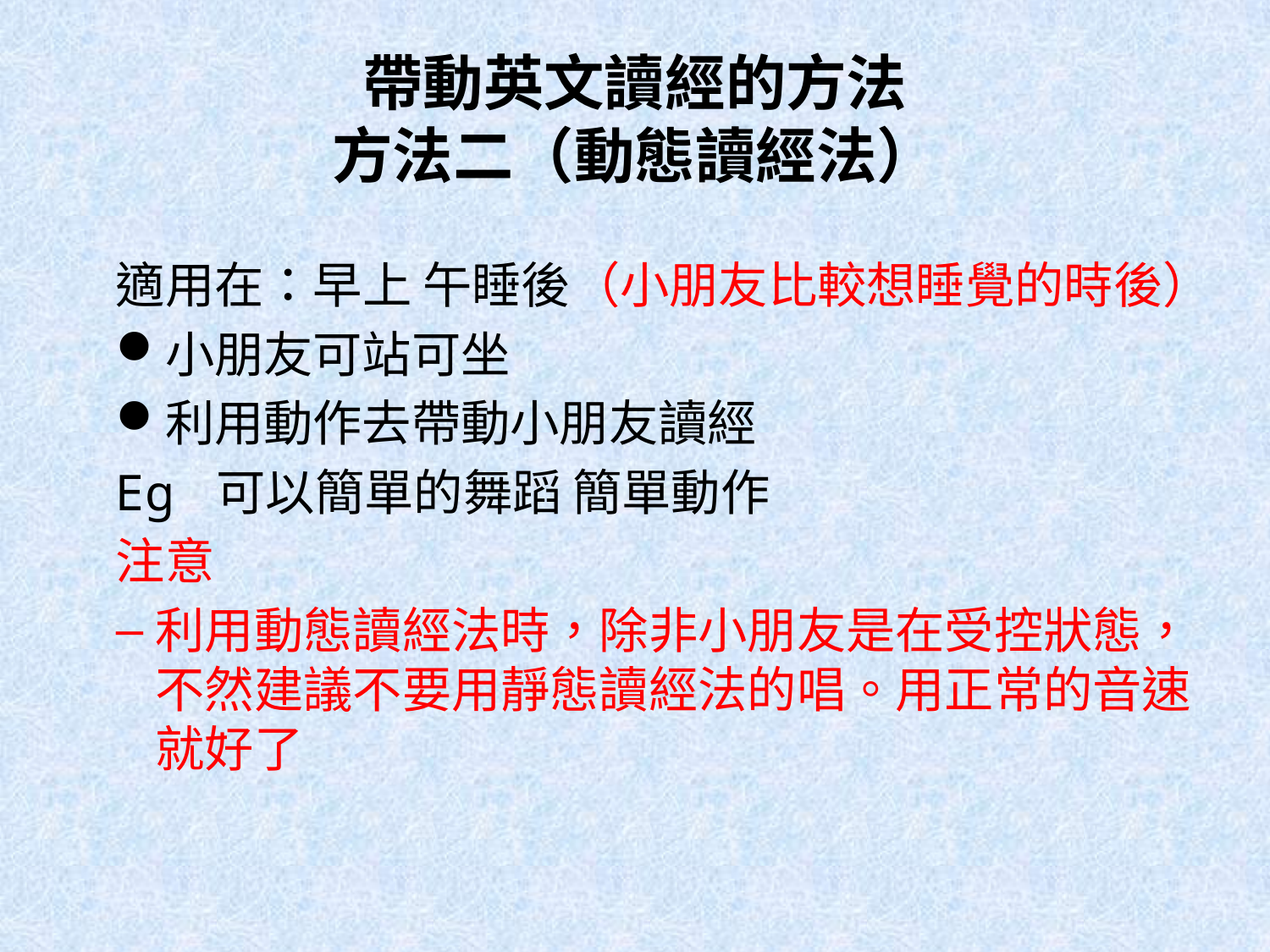

# 帶動英文讀經的方法 方法二（動態讀經法）
適用在：早上 午睡後（小朋友比較想睡覺的時後）
小朋友可站可坐
利用動作去帶動小朋友讀經
Eg 可以簡單的舞蹈 簡單動作
注意
利用動態讀經法時，除非小朋友是在受控狀態，不然建議不要用靜態讀經法的唱。用正常的音速就好了